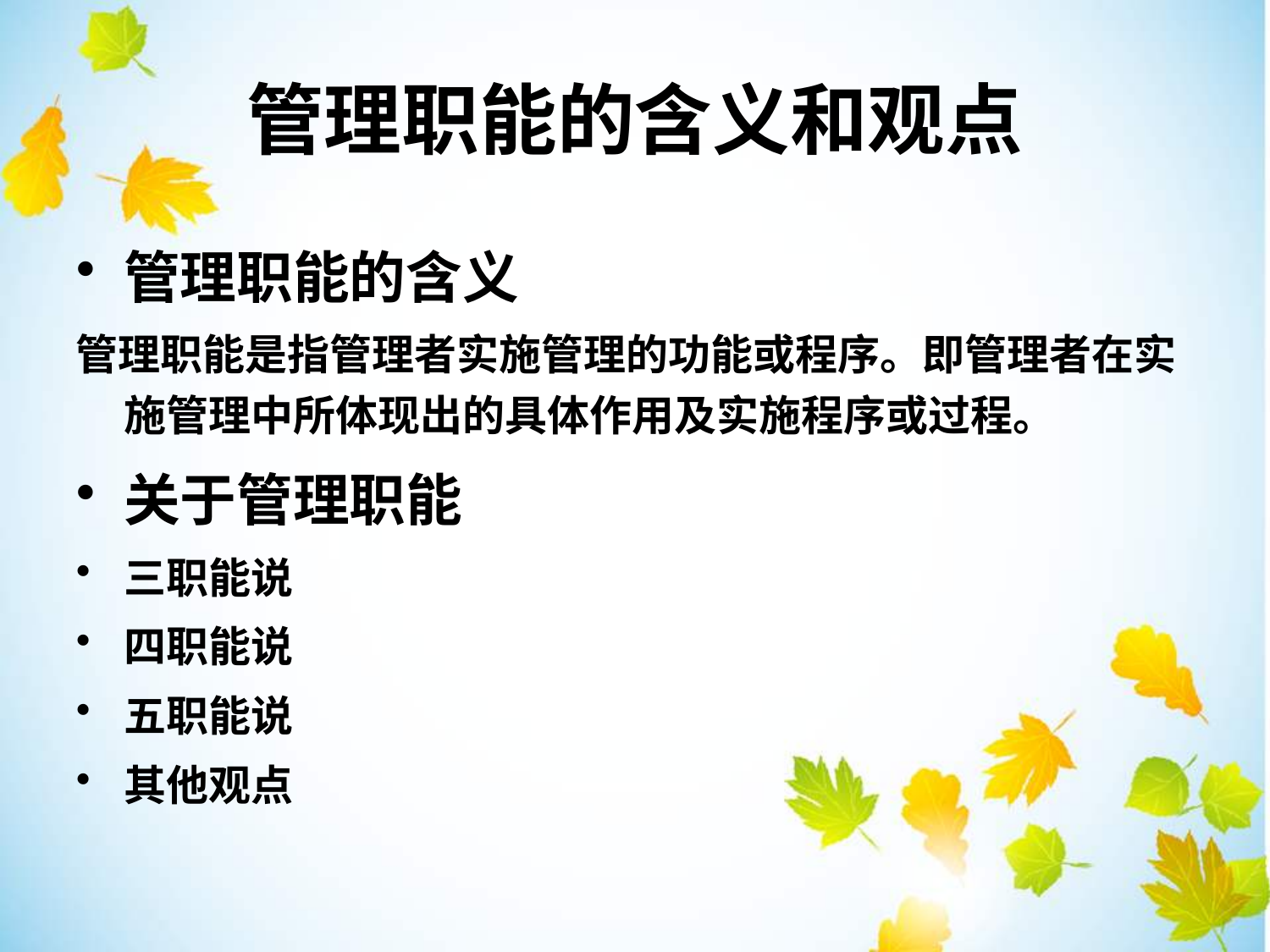

管理职能的含义和观点
管理职能的含义
管理职能是指管理者实施管理的功能或程序。即管理者在实施管理中所体现出的具体作用及实施程序或过程。
关于管理职能
三职能说
四职能说
五职能说
其他观点